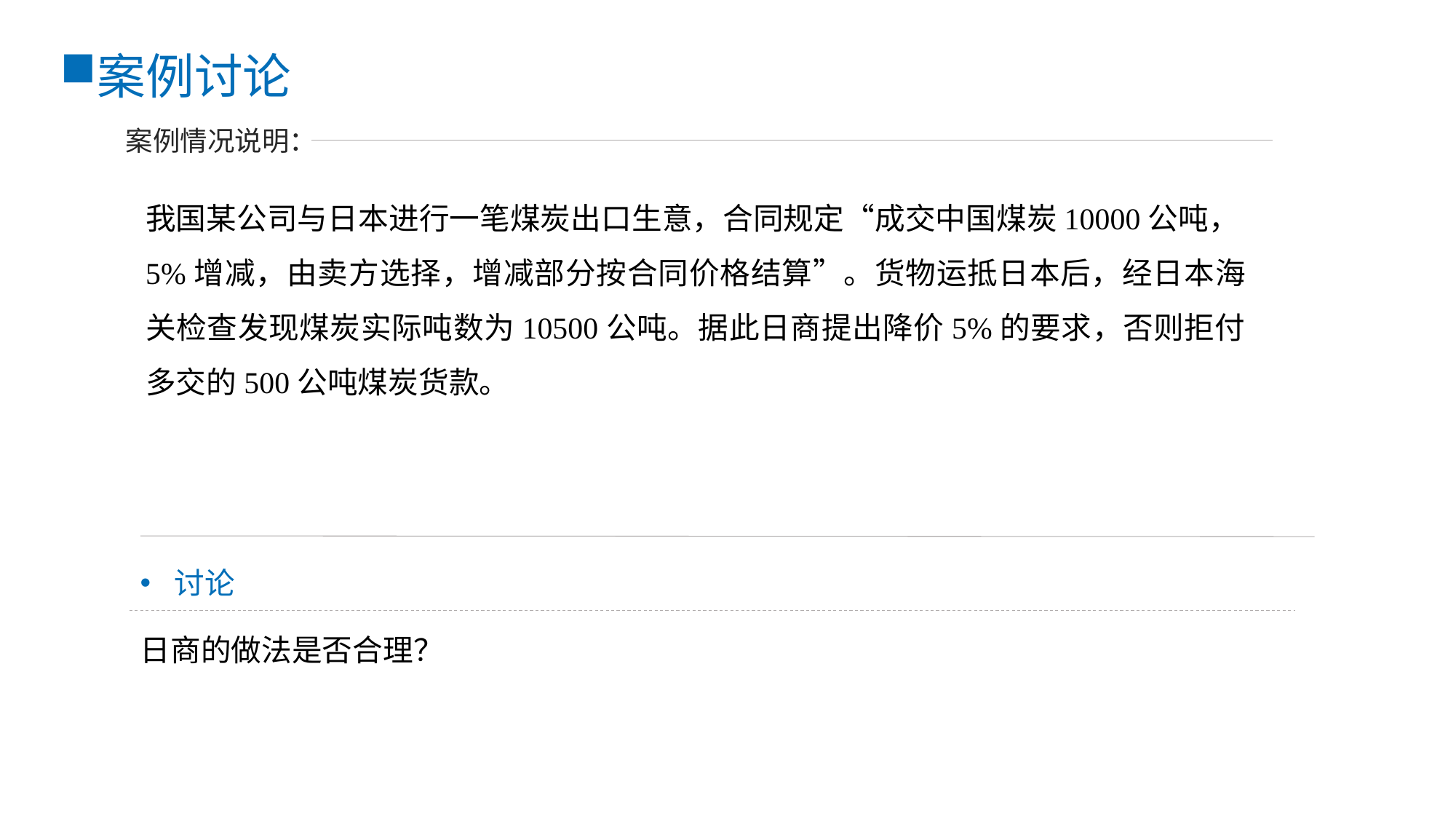

案例讨论
案例情况说明：
我国某公司与日本进行一笔煤炭出口生意，合同规定“成交中国煤炭10000公吨，5%增减，由卖方选择，增减部分按合同价格结算”。货物运抵日本后，经日本海关检查发现煤炭实际吨数为10500公吨。据此日商提出降价5%的要求，否则拒付多交的500公吨煤炭货款。
讨论
日商的做法是否合理？